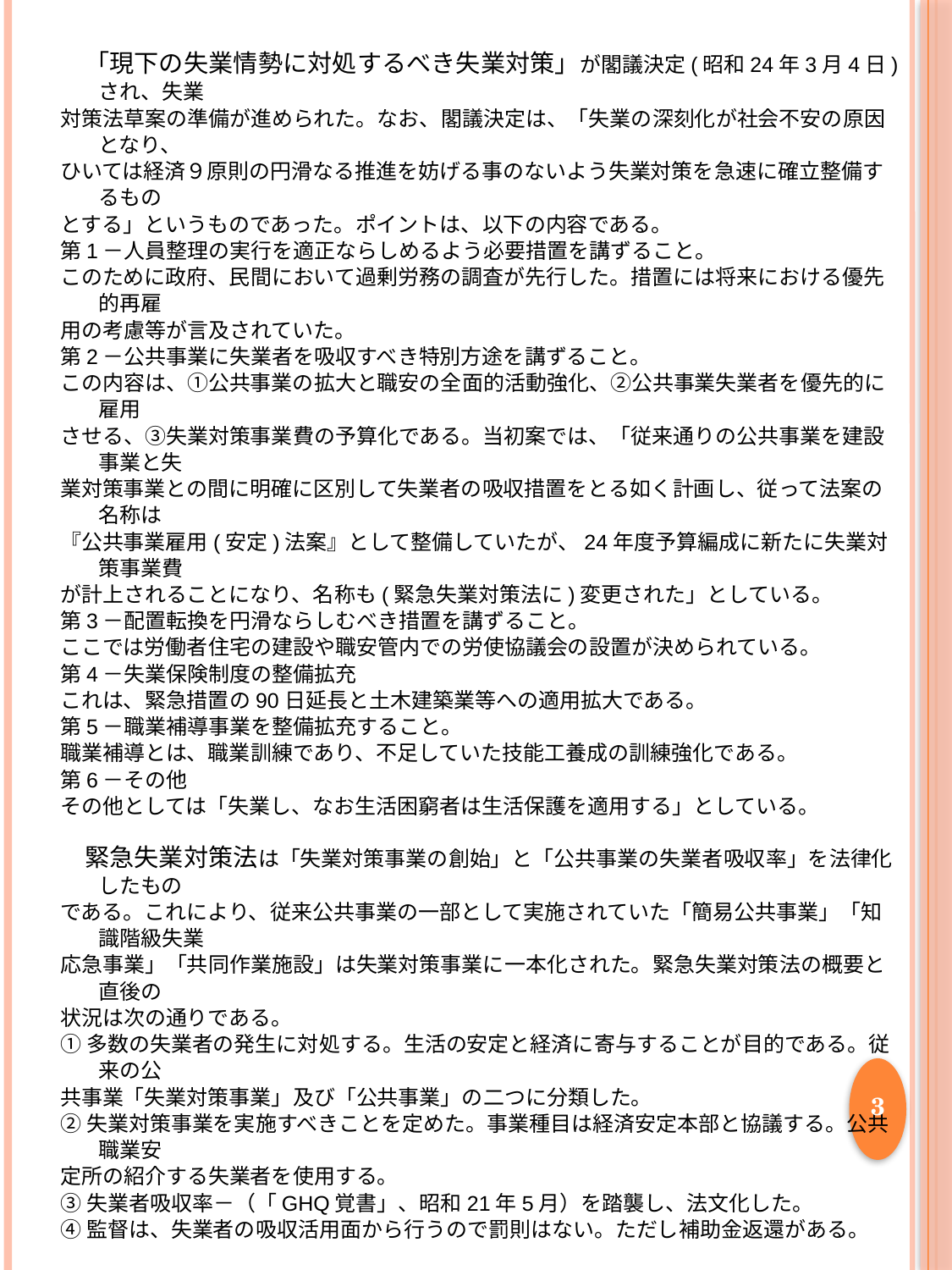

「現下の失業情勢に対処するべき失業対策」が閣議決定(昭和24年3月4日)され、失業
対策法草案の準備が進められた。なお、閣議決定は、「失業の深刻化が社会不安の原因となり、
ひいては経済９原則の円滑なる推進を妨げる事のないよう失業対策を急速に確立整備するもの
とする」というものであった。ポイントは、以下の内容である。
第1－人員整理の実行を適正ならしめるよう必要措置を講ずること。
このために政府、民間において過剰労務の調査が先行した。措置には将来における優先的再雇
用の考慮等が言及されていた。
第2－公共事業に失業者を吸収すべき特別方途を講ずること。
この内容は、①公共事業の拡大と職安の全面的活動強化、②公共事業失業者を優先的に雇用
させる、③失業対策事業費の予算化である。当初案では、「従来通りの公共事業を建設事業と失
業対策事業との間に明確に区別して失業者の吸収措置をとる如く計画し、従って法案の名称は
『公共事業雇用(安定)法案』として整備していたが、24年度予算編成に新たに失業対策事業費
が計上されることになり、名称も(緊急失業対策法に)変更された」としている。
第3－配置転換を円滑ならしむべき措置を講ずること。
ここでは労働者住宅の建設や職安管内での労使協議会の設置が決められている。
第4－失業保険制度の整備拡充
これは、緊急措置の90日延長と土木建築業等への適用拡大である。
第5－職業補導事業を整備拡充すること。
職業補導とは、職業訓練であり、不足していた技能工養成の訓練強化である。
第6－その他
その他としては「失業し、なお生活困窮者は生活保護を適用する」としている。

　緊急失業対策法は「失業対策事業の創始」と「公共事業の失業者吸収率」を法律化したもの
である。これにより、従来公共事業の一部として実施されていた「簡易公共事業」「知識階級失業
応急事業」「共同作業施設」は失業対策事業に一本化された。緊急失業対策法の概要と直後の
状況は次の通りである。
①多数の失業者の発生に対処する。生活の安定と経済に寄与することが目的である。従来の公
共事業「失業対策事業」及び「公共事業」の二つに分類した。
②失業対策事業を実施すべきことを定めた。事業種目は経済安定本部と協議する。公共職業安
定所の紹介する失業者を使用する。
③失業者吸収率－（「GHQ覚書」、昭和21年5月）を踏襲し、法文化した。
④監督は、失業者の吸収活用面から行うので罰則はない。ただし補助金返還がある。

　失業対策事業実施後の特徴的な記述
・予算－昭和24年度－16億5000万円
　　　　　 昭和25年度－当初予算40億円、補正予算15億円
・輪番制の実施、作業規律の確立。
・地方失業応急事業が実施された。年間、1に就平均1万人以上に達した。
・「完全就労」の求職闘争が展開された。
・特定の思想団体がこの事業の就労者を動員して、不当な政治目的に利用せんとしたため、
　この事業の正常な運営は著しく阻害された。
・作業能率は当初30％程度だったのが60％に改善した。（25年度第4四半期）

3